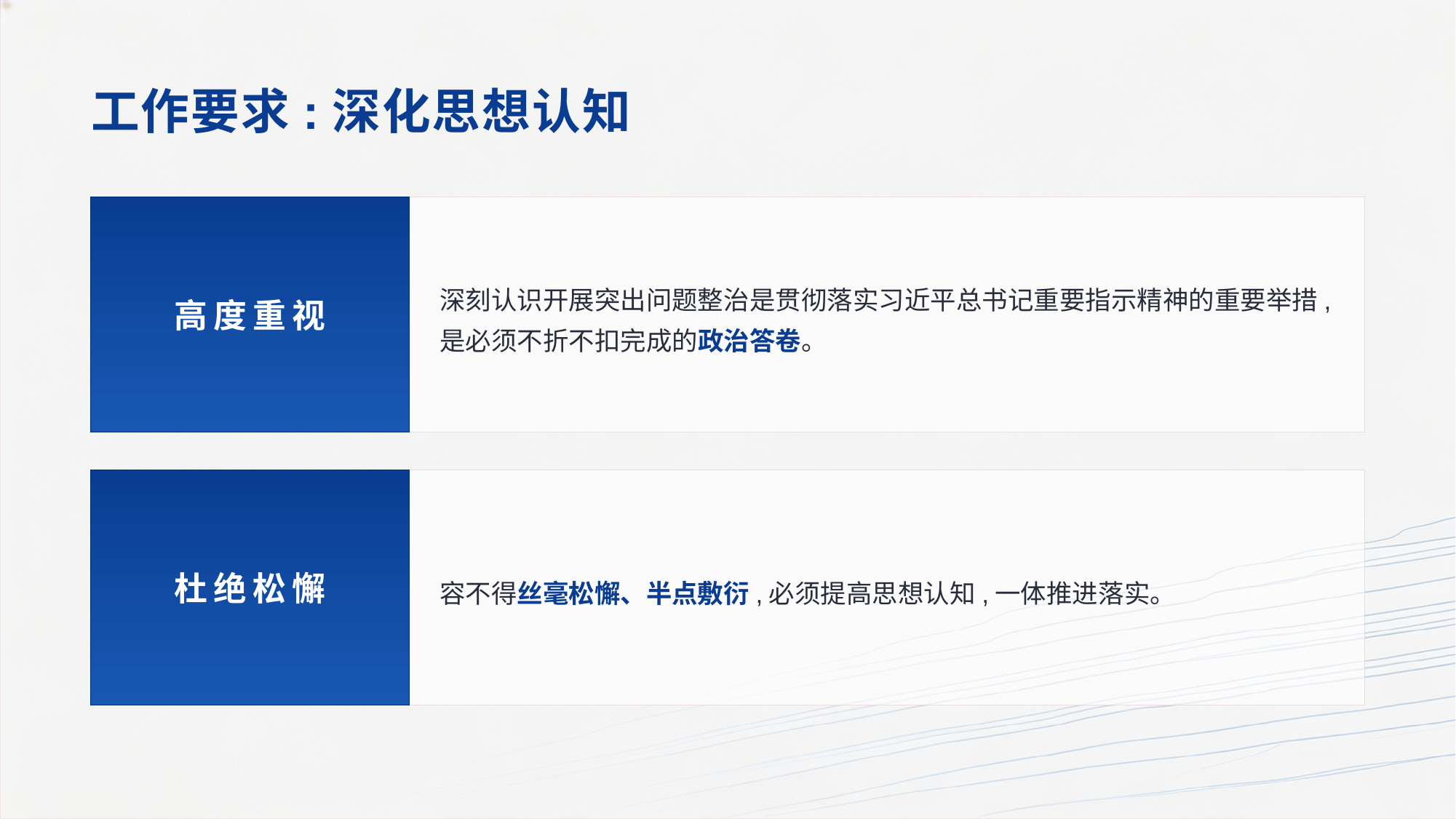

工作要求:深化思想认知

高度重视
深刻认识开展突出问题整治是贯彻落实习近平总书记重要指示精神的重要举措,是必须不折不扣完成的政治答卷。

杜绝松懈
容不得丝毫松懈、半点敷衍,必须提高思想认知,一体推进落实。